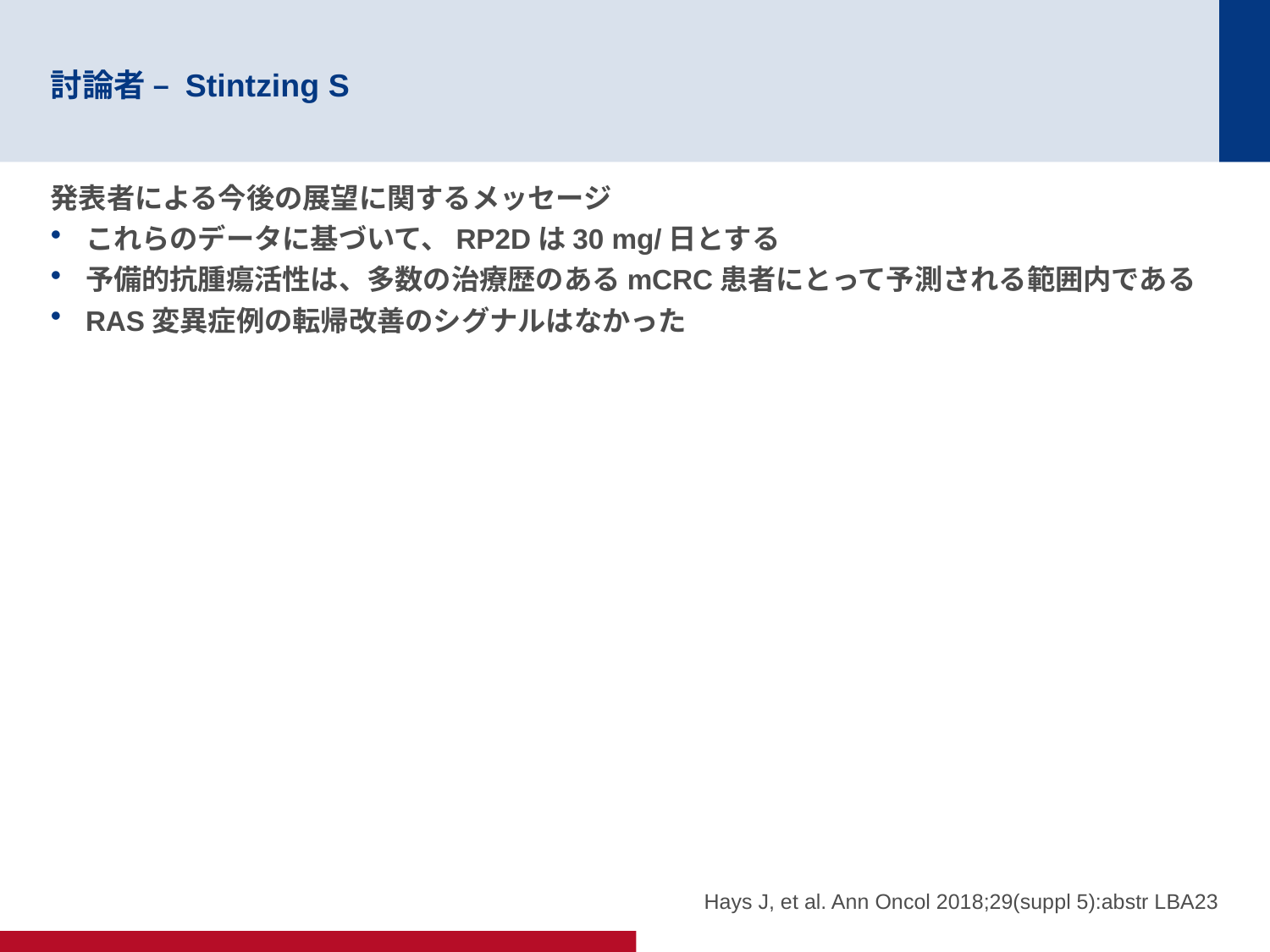

# 討論者 – Stintzing S
発表者による今後の展望に関するメッセージ
これらのデータに基づいて、RP2Dは30 mg/日とする
予備的抗腫瘍活性は、多数の治療歴のあるmCRC患者にとって予測される範囲内である
RAS変異症例の転帰改善のシグナルはなかった
Hays J, et al. Ann Oncol 2018;29(suppl 5):abstr LBA23